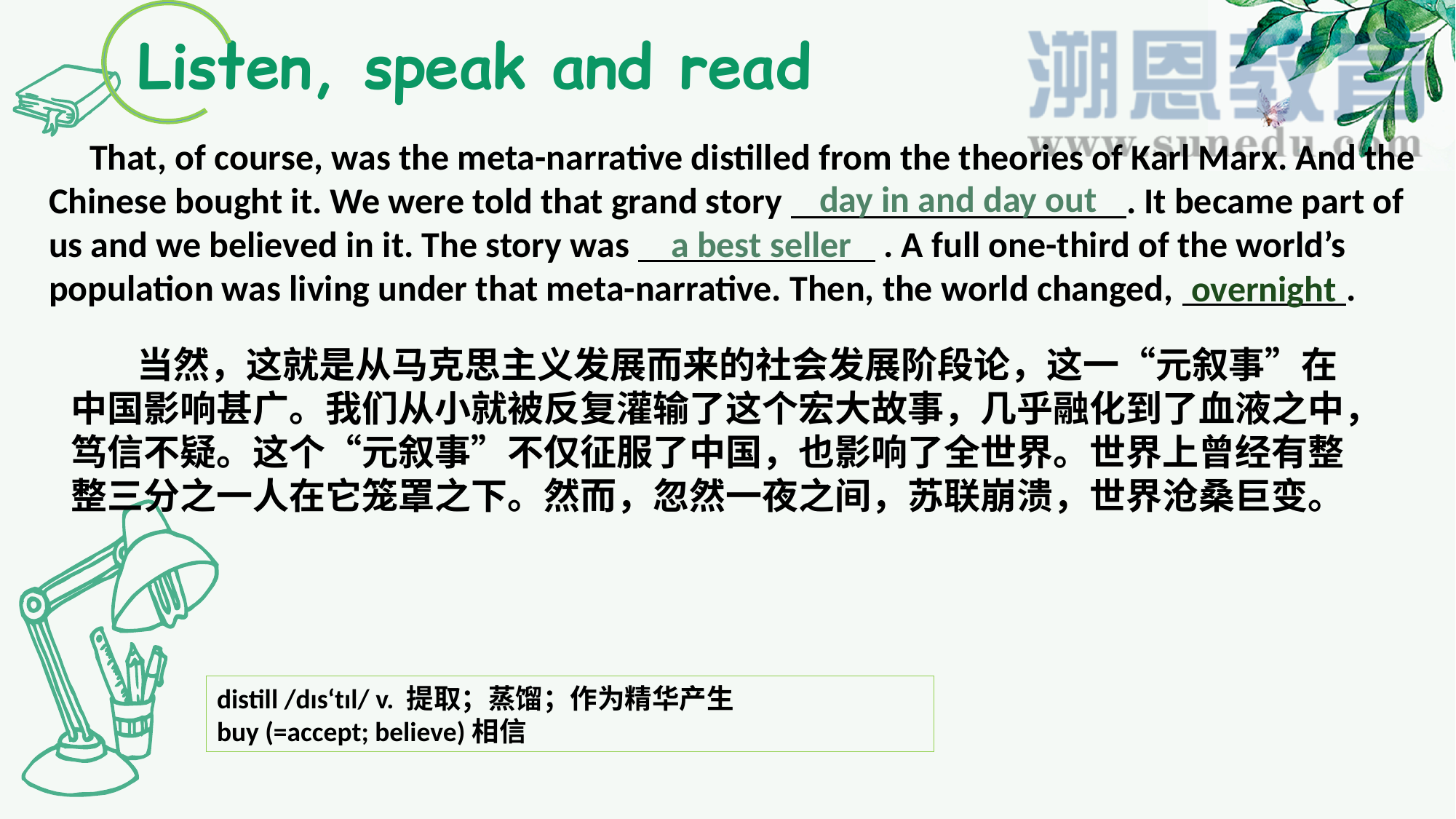

Listen, speak and read

     That, of course, was the meta-narrative distilled from the theories of Karl Marx. And the Chinese bought it. We were told that grand story                                          . It became part of us and we believed in it. The story was                               . A full one-third of the world’s population was living under that meta-narrative. Then, the world changed,                     .
day in and day out
a best seller
overnight
       当然，这就是从马克思主义发展而来的社会发展阶段论，这一“元叙事”在中国影响甚广。我们从小就被反复灌输了这个宏大故事，几乎融化到了血液之中，笃信不疑。这个“元叙事”不仅征服了中国，也影响了全世界。世界上曾经有整整三分之一人在它笼罩之下。然而，忽然一夜之间，苏联崩溃，世界沧桑巨变。

distill /dɪs‘tɪl/ v. 提取；蒸馏；作为精华产生
buy (=accept; believe)相信